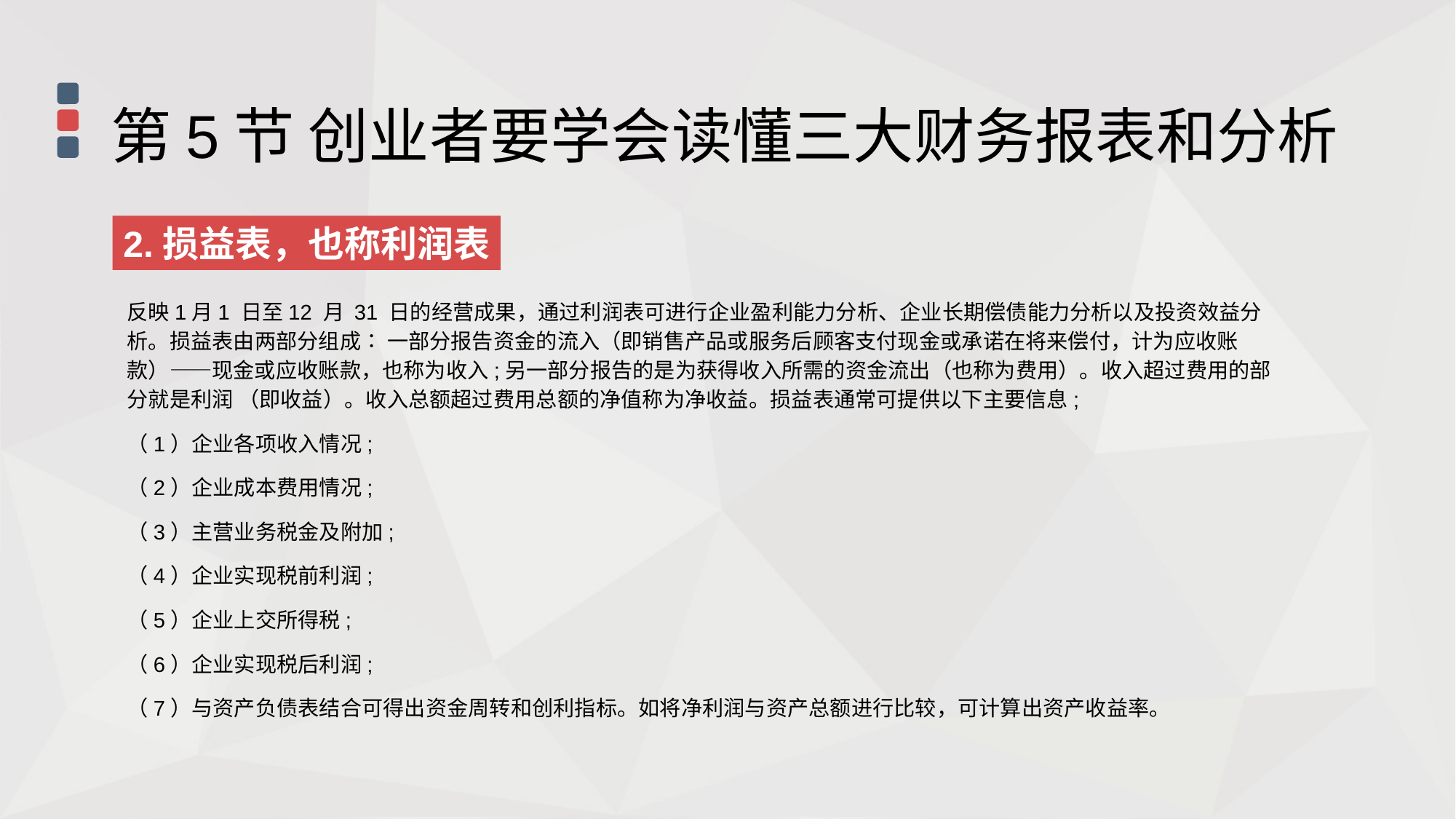

第5节 创业者要学会读懂三大财务报表和分析
2.损益表，也称利润表
反映1月1 日至12 月 31 日的经营成果，通过利润表可进行企业盈利能力分析、企业长期偿债能力分析以及投资效益分析。损益表由两部分组成∶ 一部分报告资金的流入（即销售产品或服务后顾客支付现金或承诺在将来偿付，计为应收账款）——现金或应收账款，也称为收入;另一部分报告的是为获得收入所需的资金流出（也称为费用）。收入超过费用的部分就是利润 （即收益）。收入总额超过费用总额的净值称为净收益。损益表通常可提供以下主要信息;
（1）企业各项收入情况;
（2）企业成本费用情况;
（3）主营业务税金及附加;
（4）企业实现税前利润;
（5）企业上交所得税;
（6）企业实现税后利润;
（7）与资产负债表结合可得出资金周转和创利指标。如将净利润与资产总额进行比较，可计算出资产收益率。